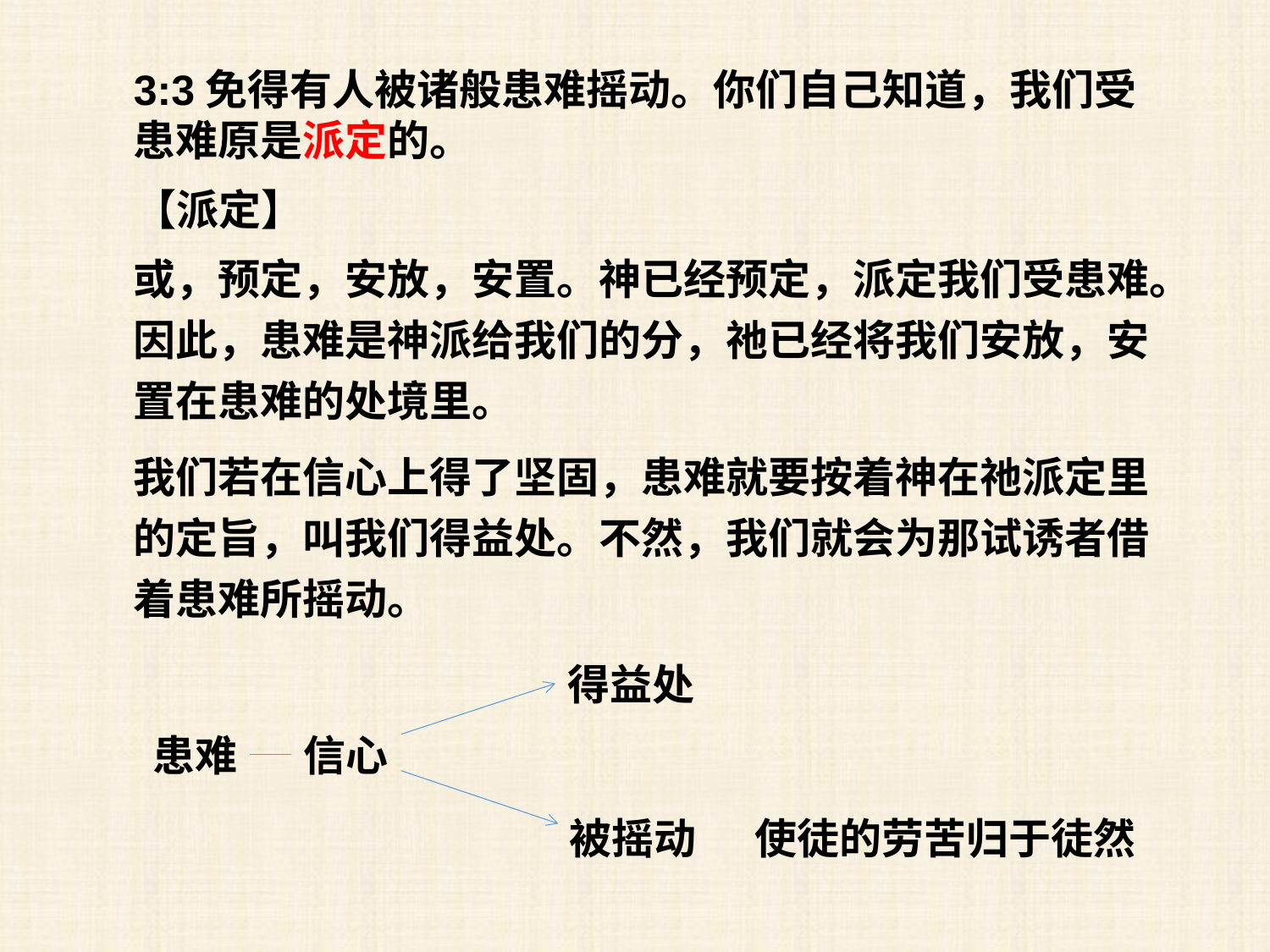

3:3免得有人被诸般患难摇动。你们自己知道，我们受患难原是派定的。
【派定】
或，预定，安放，安置。神已经预定，派定我们受患难。因此，患难是神派给我们的分，祂已经将我们安放，安置在患难的处境里。
我们若在信心上得了坚固，患难就要按着神在祂派定里的定旨，叫我们得益处。不然，我们就会为那试诱者借着患难所摇动。
得益处
患难
信心
被摇动
使徒的劳苦归于徒然